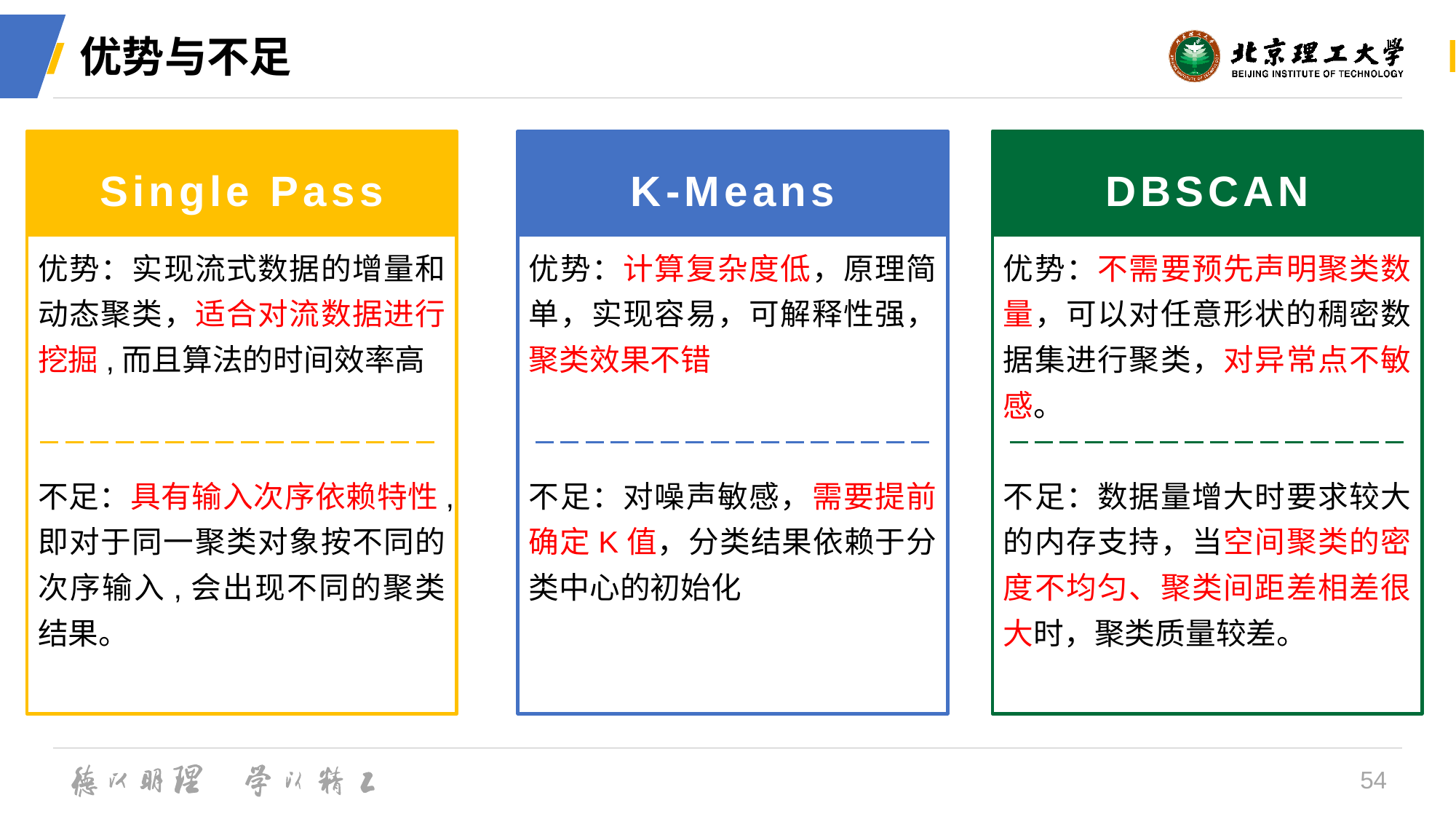

# 优势与不足
Single Pass
K-Means
DBSCAN
优势：实现流式数据的增量和动态聚类，适合对流数据进行挖掘,而且算法的时间效率高

不足：具有输入次序依赖特性,即对于同一聚类对象按不同的次序输入,会出现不同的聚类结果。

优势：不需要预先声明聚类数量，可以对任意形状的稠密数据集进行聚类，对异常点不敏感。

不足：数据量增大时要求较大的内存支持，当空间聚类的密度不均匀、聚类间距差相差很大时，聚类质量较差。

优势：计算复杂度低，原理简单，实现容易，可解释性强，聚类效果不错

不足：对噪声敏感，需要提前确定K值，分类结果依赖于分类中心的初始化